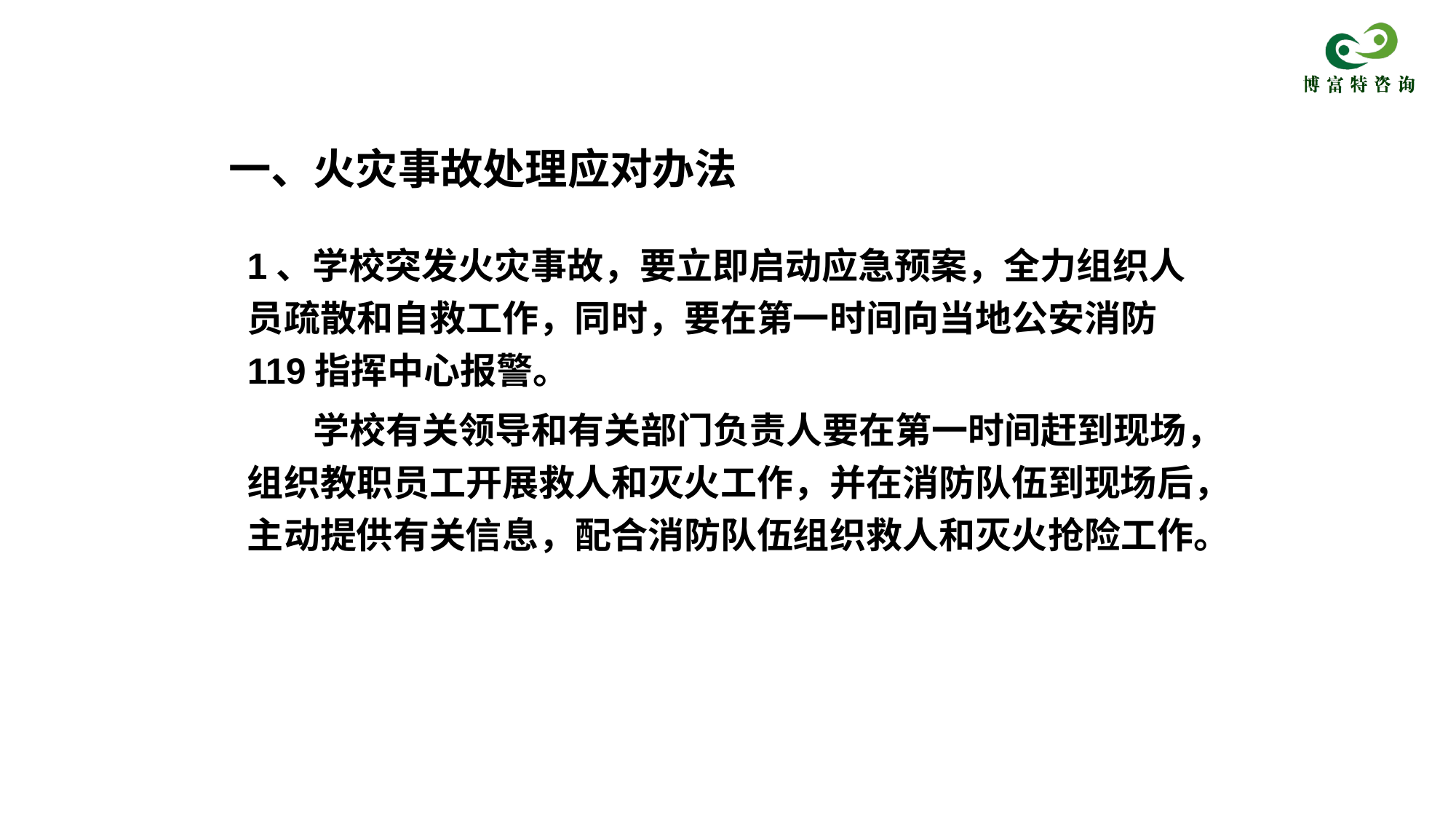

一、火灾事故处理应对办法
1、学校突发火灾事故，要立即启动应急预案，全力组织人员疏散和自救工作，同时，要在第一时间向当地公安消防119指挥中心报警。
       学校有关领导和有关部门负责人要在第一时间赶到现场，组织教职员工开展救人和灭火工作，并在消防队伍到现场后，主动提供有关信息，配合消防队伍组织救人和灭火抢险工作。
29